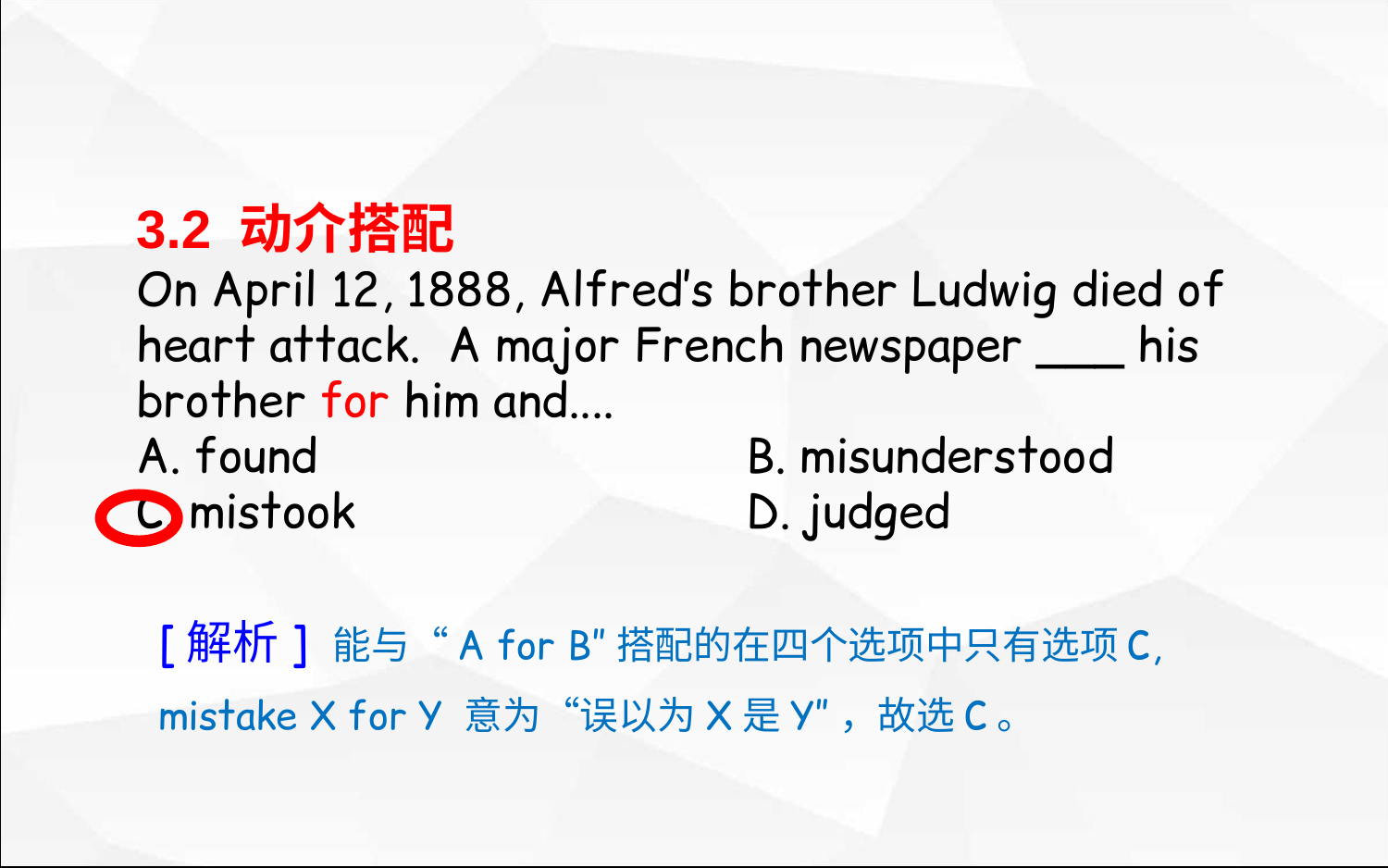

3.2 动介搭配
On April 12, 1888, Alfred’s brother Ludwig died of heart attack.  A major French newspaper ___ his brother for him and....
A. found	                        B. misunderstood
C. mistook	                        D. judged

[解析] 能与“A for B”搭配的在四个选项中只有选项C, mistake X for Y 意为“误以为X是Y”，故选C。